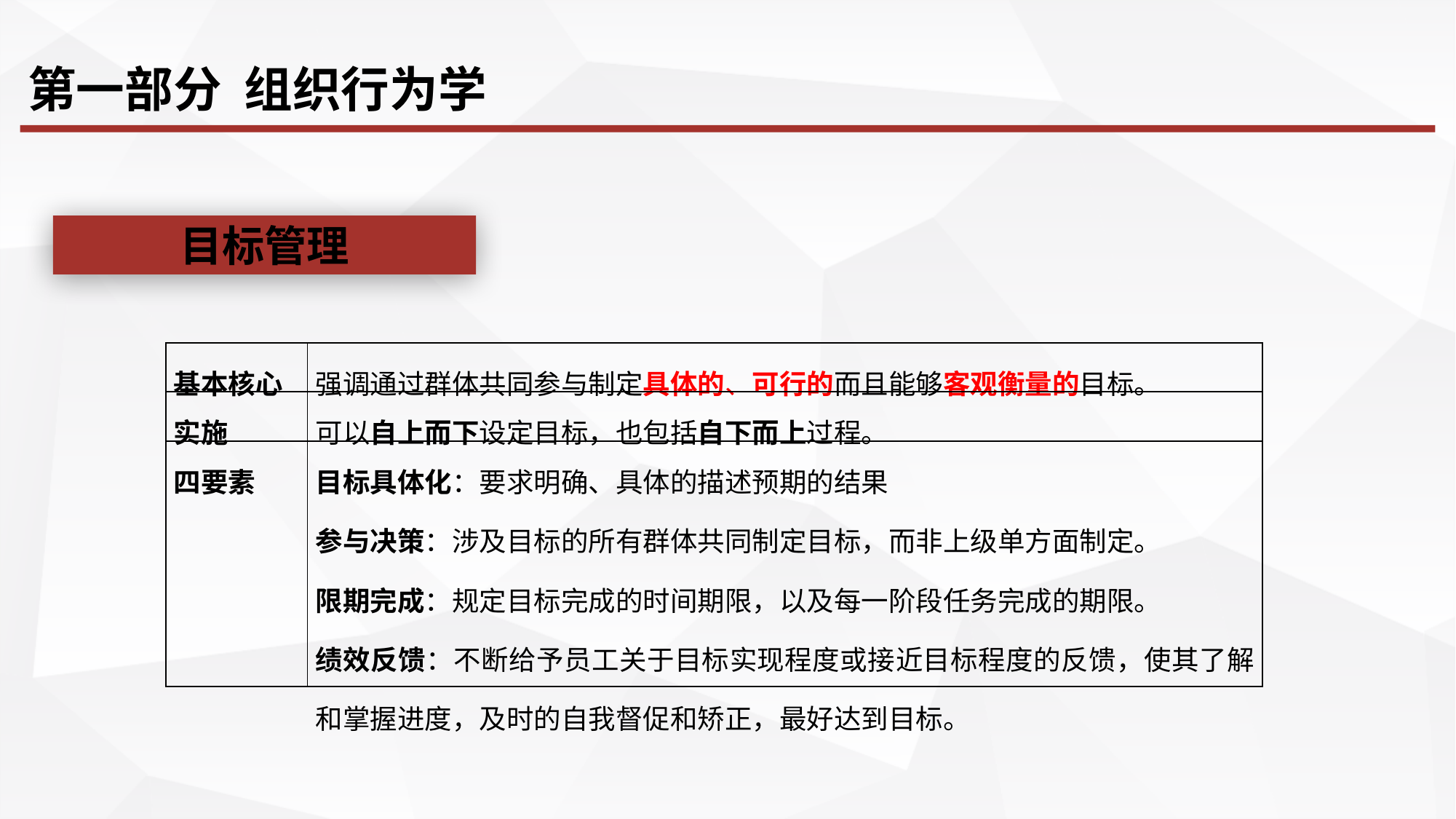

第一部分  组织行为学

目标管理
| 基本核心 | 强调通过群体共同参与制定具体的、可行的而且能够客观衡量的目标。 |
| --- | --- |
| 实施 | 可以自上而下设定目标，也包括自下而上过程。 |
| 四要素 | 目标具体化：要求明确、具体的描述预期的结果 参与决策：涉及目标的所有群体共同制定目标，而非上级单方面制定。 限期完成：规定目标完成的时间期限，以及每一阶段任务完成的期限。 绩效反馈：不断给予员工关于目标实现程度或接近目标程度的反馈，使其了解和掌握进度，及时的自我督促和矫正，最好达到目标。 |